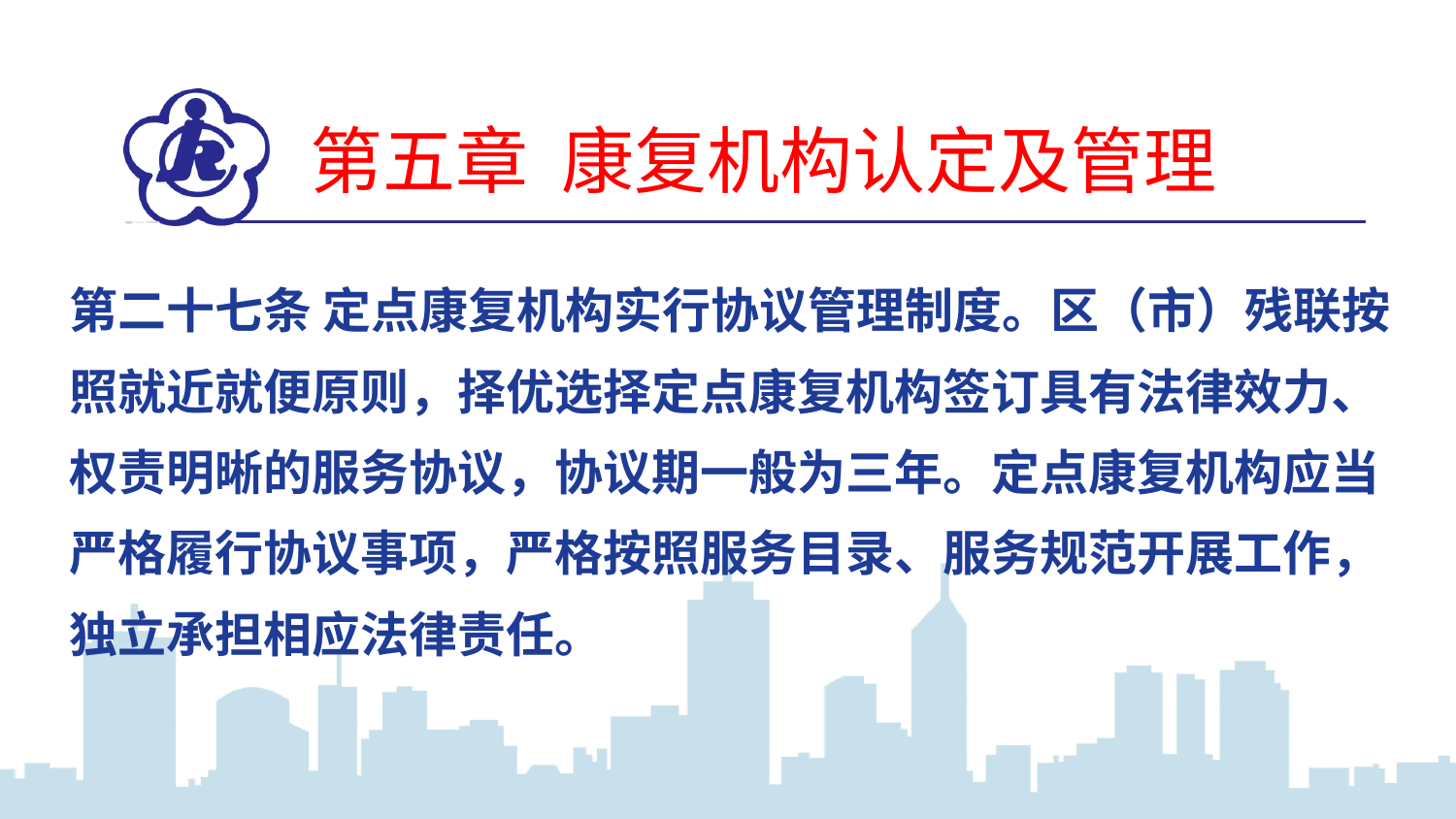

第五章  康复机构认定及管理
第二十七条 定点康复机构实行协议管理制度。区（市）残联按照就近就便原则，择优选择定点康复机构签订具有法律效力、权责明晰的服务协议，协议期一般为三年。定点康复机构应当严格履行协议事项，严格按照服务目录、服务规范开展工作，独立承担相应法律责任。